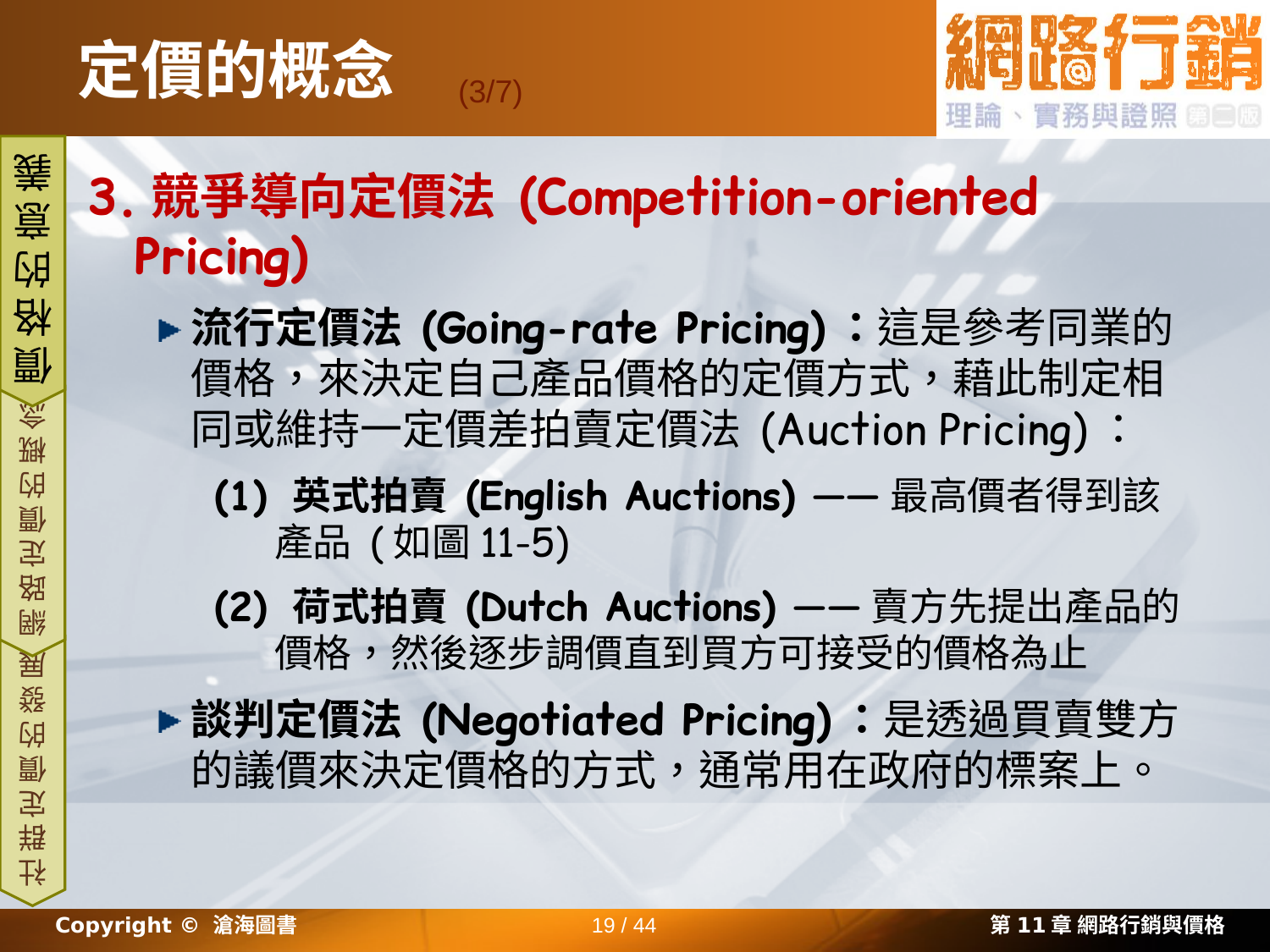

# 定價的概念
(3/7)
3.競爭導向定價法 (Competition-oriented Pricing)
流行定價法 (Going-rate Pricing)：這是參考同業的價格，來決定自己產品價格的定價方式，藉此制定相同或維持一定價差拍賣定價法 (Auction Pricing)：
(1) 英式拍賣 (English Auctions) ——最高價者得到該產品 (如圖11-5)
(2) 荷式拍賣 (Dutch Auctions) ——賣方先提出產品的價格，然後逐步調價直到買方可接受的價格為止
談判定價法 (Negotiated Pricing)：是透過買賣雙方的議價來決定價格的方式，通常用在政府的標案上。

價格的意義
網路定價的概念
社群定價的發展
Copyright © 滄海圖書
19 / 44
第11章 網路行銷與價格